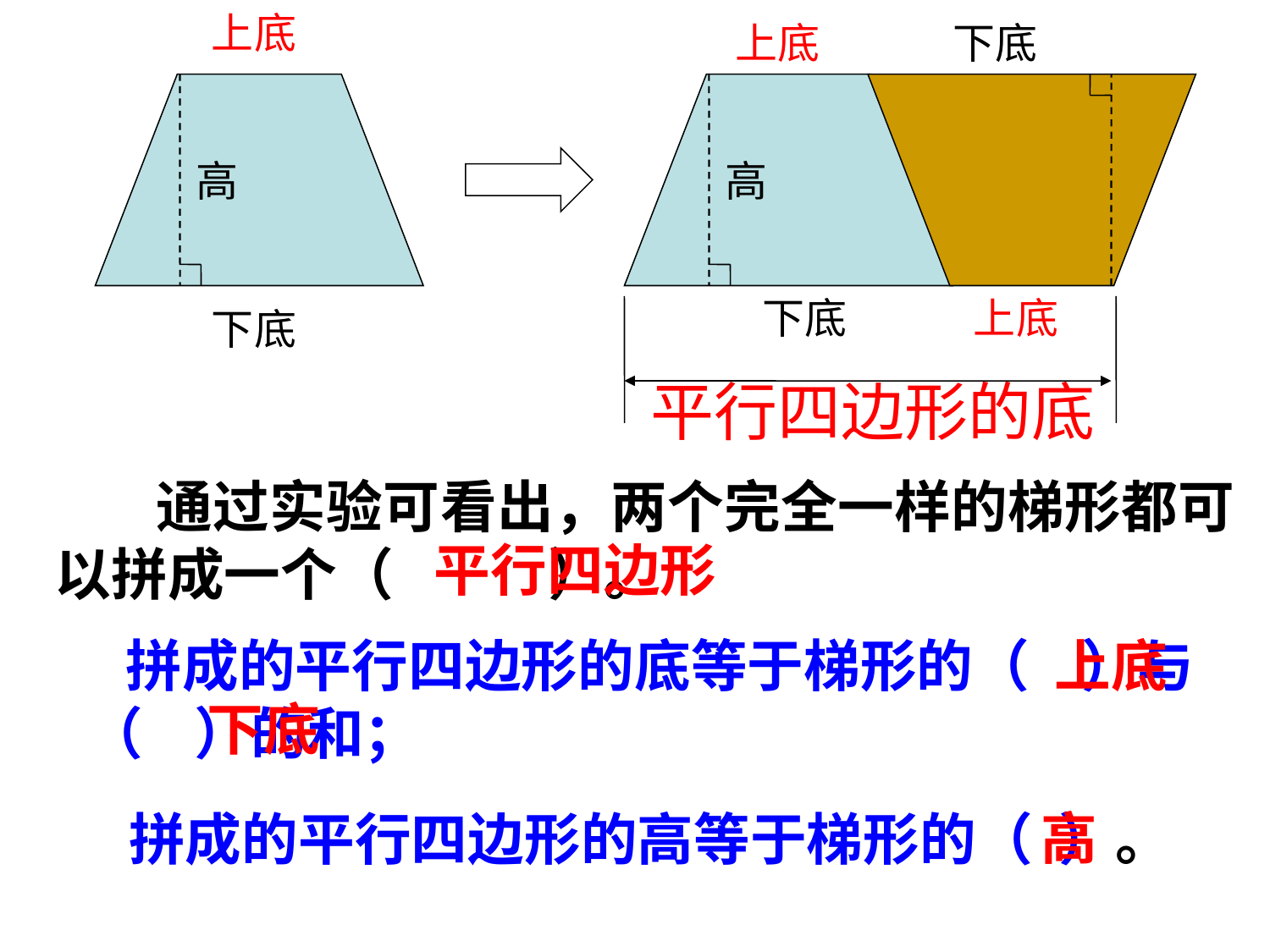

上底
上底
下底

高

高
下底
上底
下底

平行四边形的底

 通过实验可看出，两个完全一样的梯形都可以拼成一个（            ）。
平行四边形
  拼成的平行四边形的底等于梯形的（    ）与（    ）的和；
上底
下底
高
拼成的平行四边形的高等于梯形的（  ）。